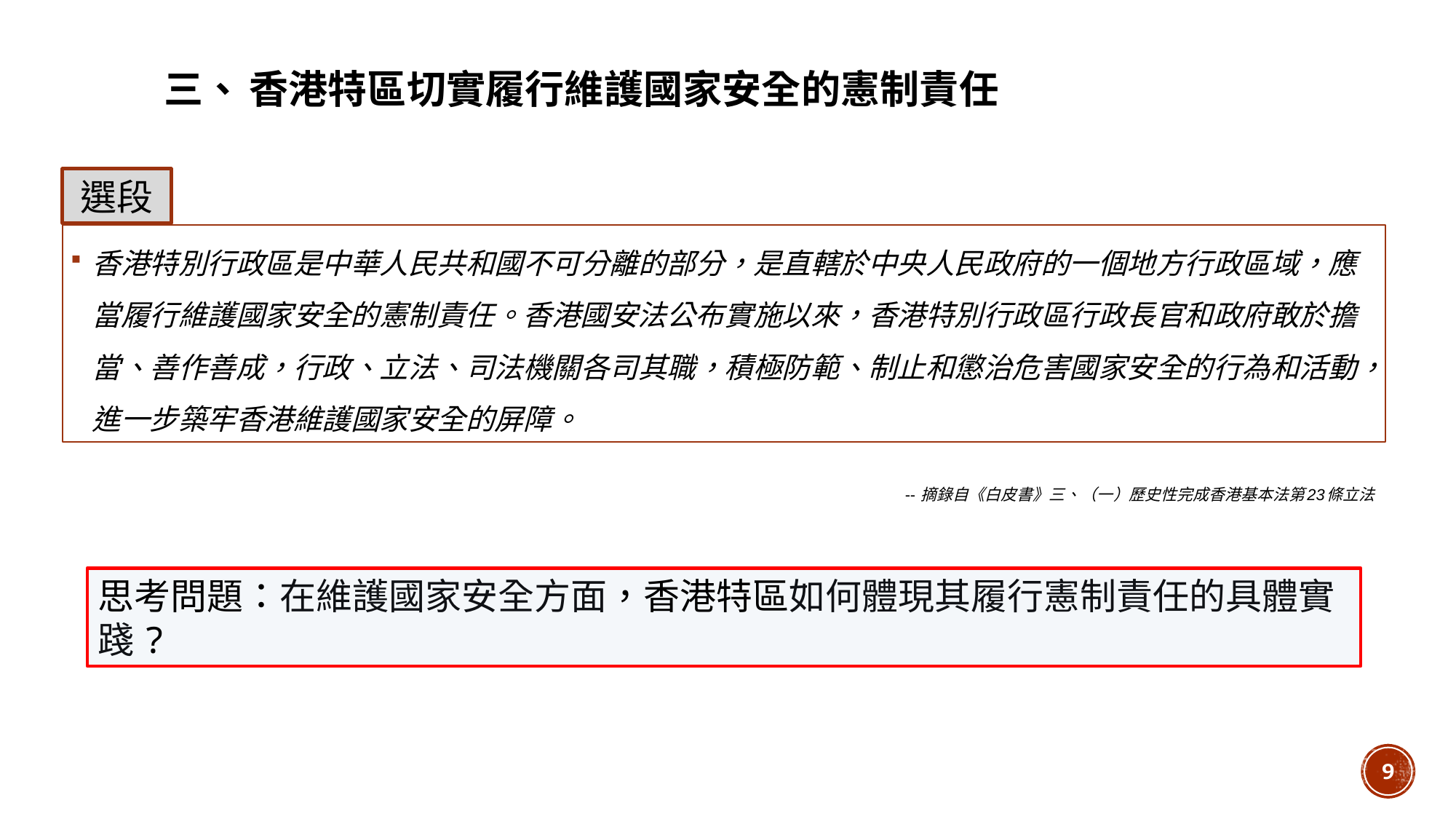

三、
香港特區切實履行維護國家安全的憲制責任
選段
香港特別行政區是中華人民共和國不可分離的部分，是直轄於中央人民政府的一個地方行政區域，應當履行維護國家安全的憲制責任。香港國安法公布實施以來，香港特別行政區行政長官和政府敢於擔當、善作善成，行政、立法、司法機關各司其職，積極防範、制止和懲治危害國家安全的行為和活動，進一步築牢香港維護國家安全的屏障。

# -- 摘錄自《白皮書》三、（一）歷史性完成香港基本法第23條立法
思考問題：在維護國家安全方面，香港特區如何體現其履行憲制責任的具體實踐?
9